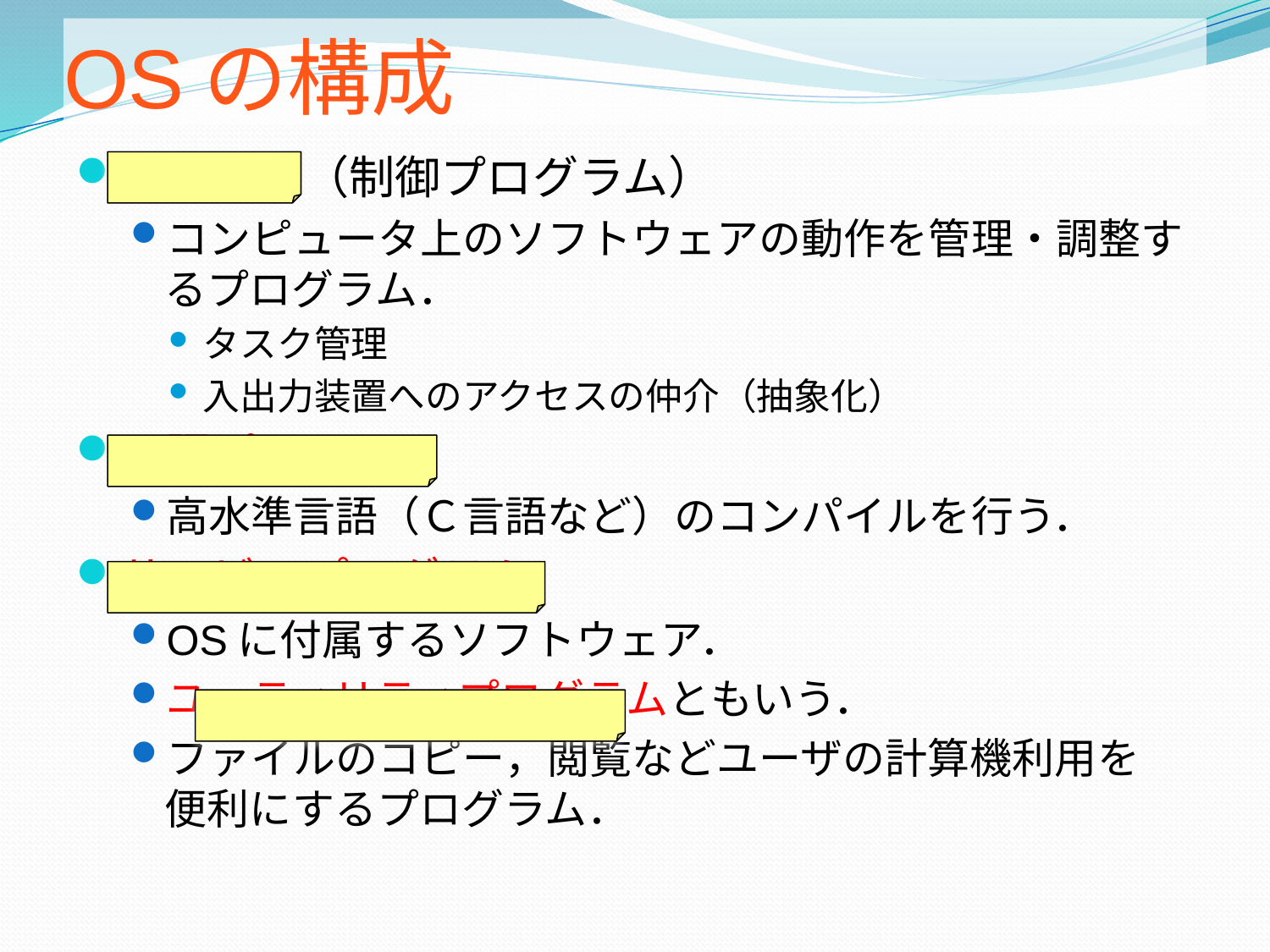

# OSの構成
カーネル（制御プログラム）
コンピュータ上のソフトウェアの動作を管理・調整するプログラム．
タスク管理
入出力装置へのアクセスの仲介（抽象化）
言語プロセッサ
高水準言語（Ｃ言語など）のコンパイルを行う．
サービスプログラム
OSに付属するソフトウェア．
ユーティリティプログラムともいう．
ファイルのコピー，閲覧などユーザの計算機利用を
便利にするプログラム．